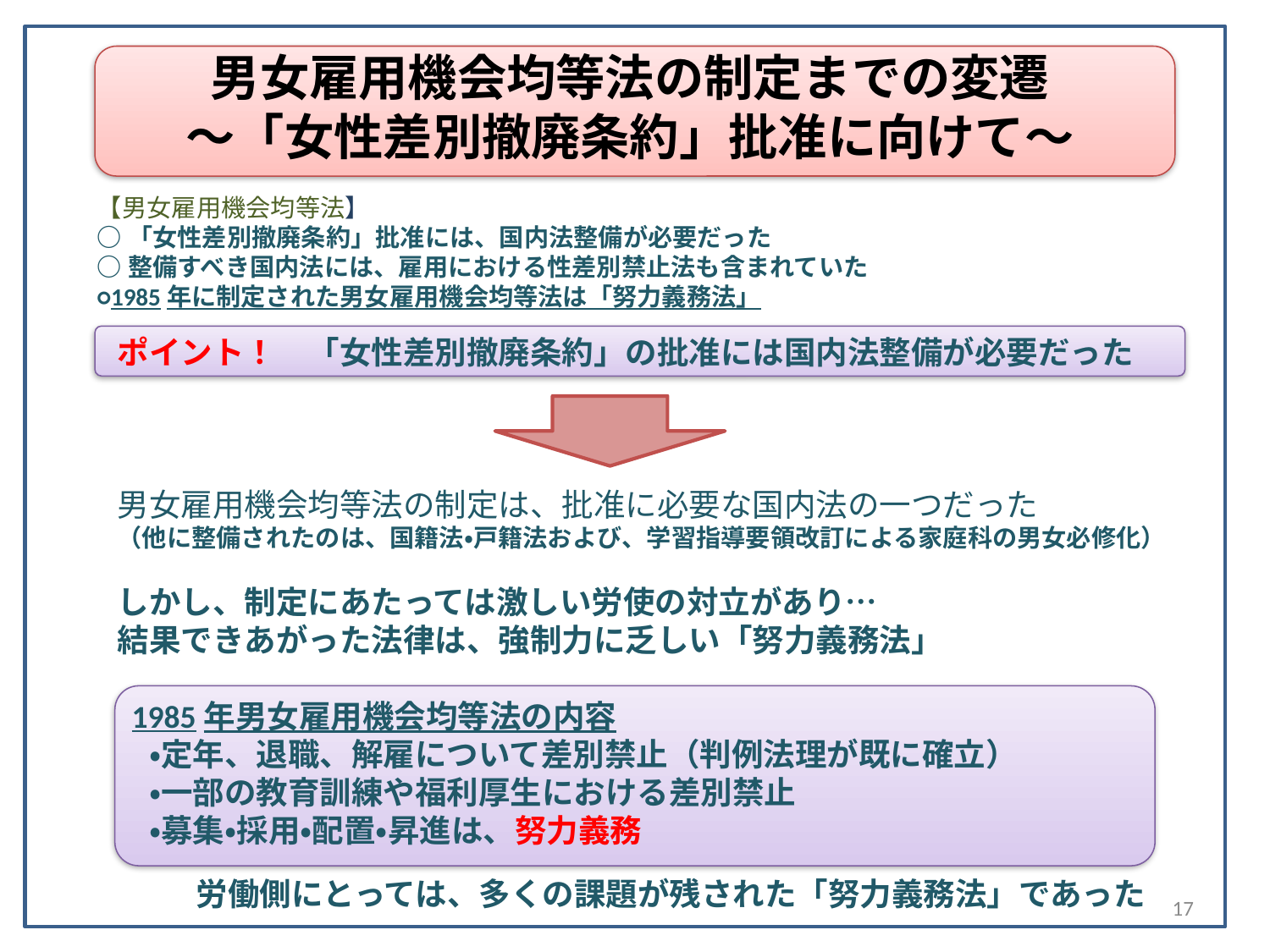

男女雇用機会均等法の制定までの変遷
～「女性差別撤廃条約」批准に向けて～
【男女雇用機会均等法】
○「女性差別撤廃条約」批准には、国内法整備が必要だった
○整備すべき国内法には、雇用における性差別禁止法も含まれていた
○1985年に制定された男女雇用機会均等法は「努力義務法」

ポイント！　「女性差別撤廃条約」の批准には国内法整備が必要だった

男女雇用機会均等法の制定は、批准に必要な国内法の一つだった
（他に整備されたのは、国籍法・戸籍法および、学習指導要領改訂による家庭科の男女必修化）

しかし、制定にあたっては激しい労使の対立があり…
結果できあがった法律は、強制力に乏しい「努力義務法」

  1985年男女雇用機会均等法の内容
　・定年、退職、解雇について差別禁止（判例法理が既に確立）
　・一部の教育訓練や福利厚生における差別禁止
　・募集・採用・配置・昇進は、努力義務

　労働側にとっては、多くの課題が残された「努力義務法」であった

17